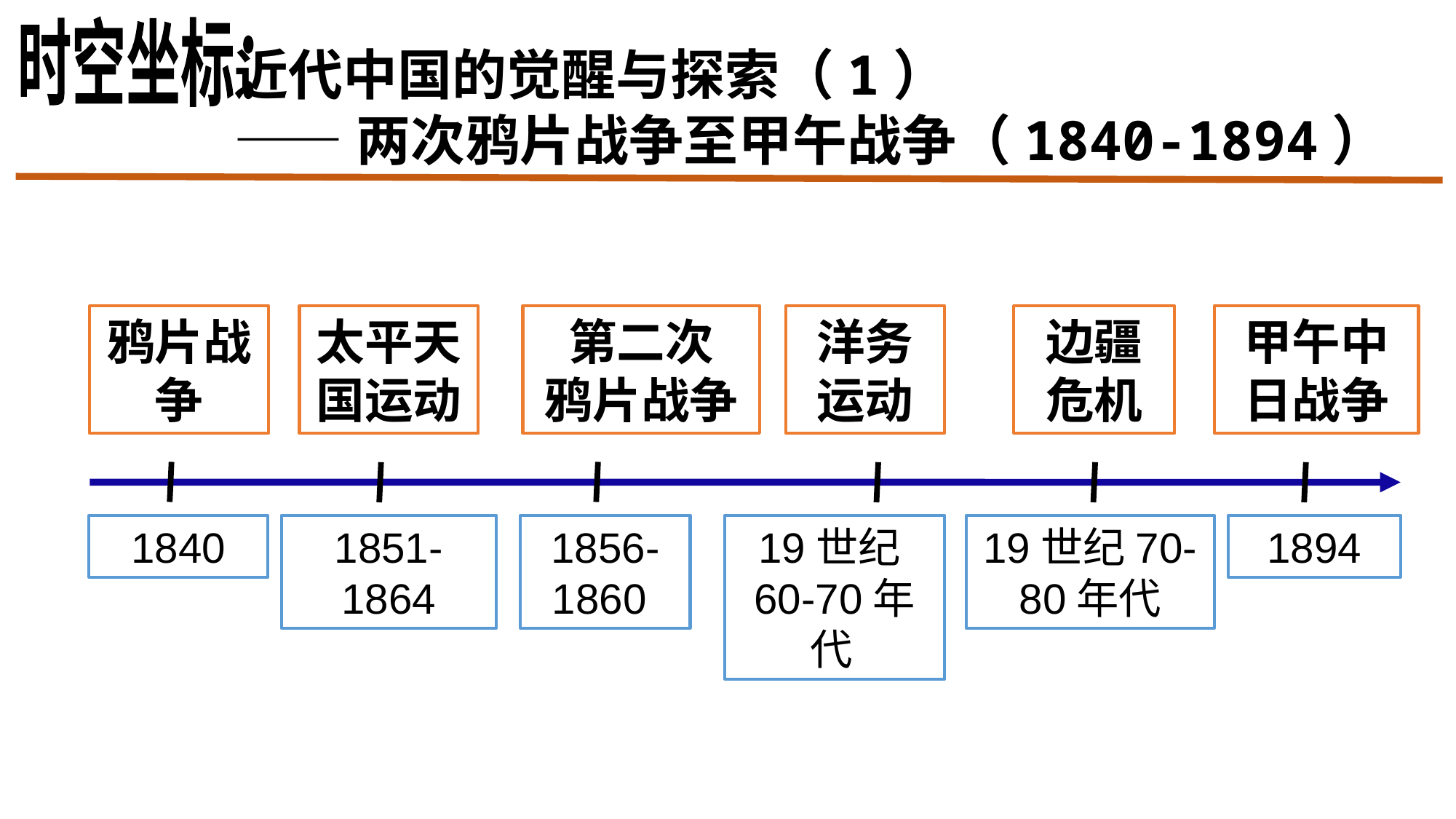

时空坐标：
近代中国的觉醒与探索（1）
——两次鸦片战争至甲午战争（1840-1894）
鸦片战争
太平天国运动
第二次
鸦片战争
洋务运动
边疆危机
甲午中日战争

1840
1851-1864
1856-1860
19世纪60-70年代
19世纪70-80年代
1894